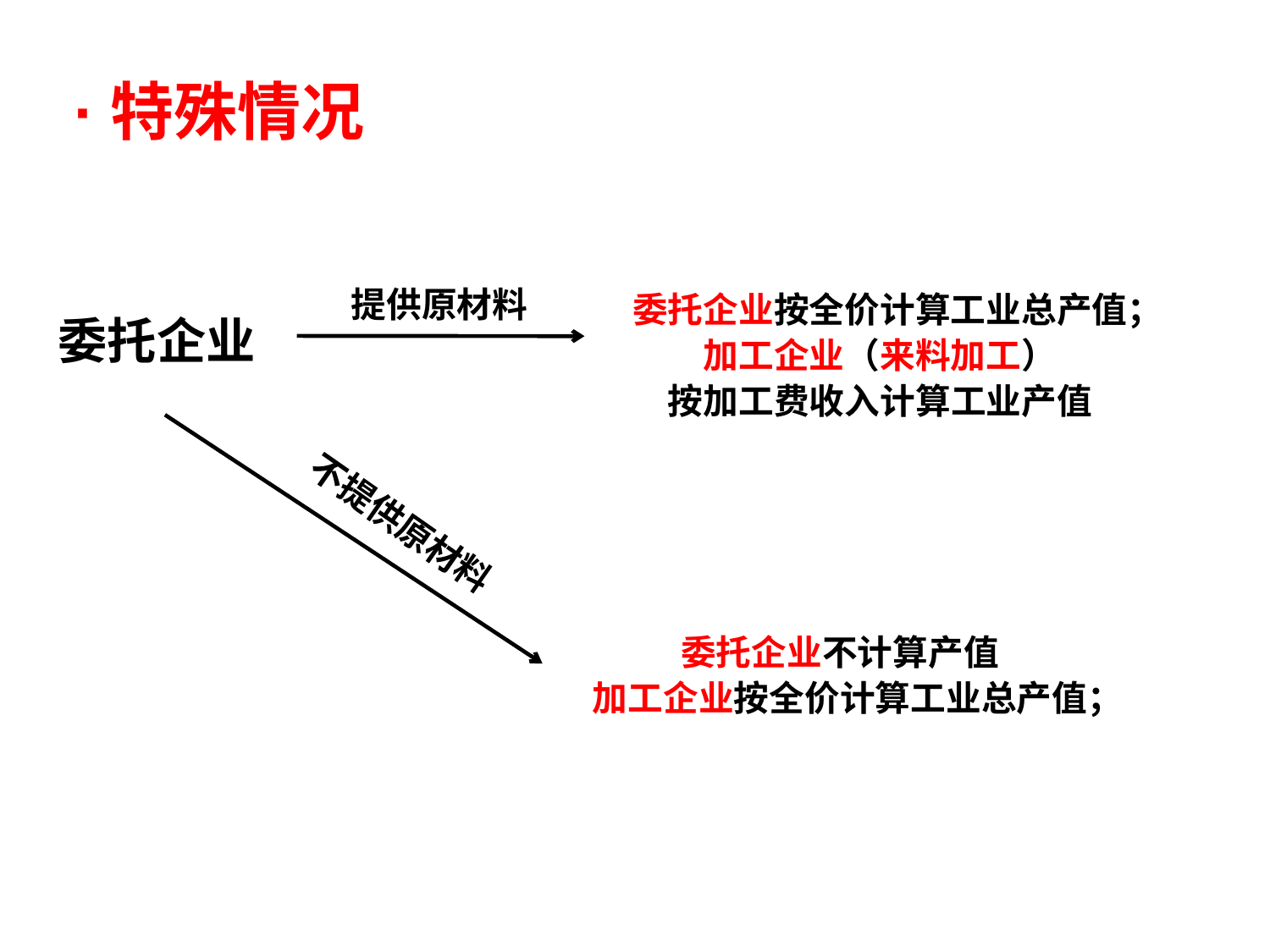

·特殊情况
提供原材料
委托企业按全价计算工业总产值；
加工企业（来料加工）
按加工费收入计算工业产值
委托企业

不提供原材料
委托企业不计算产值
加工企业按全价计算工业总产值；